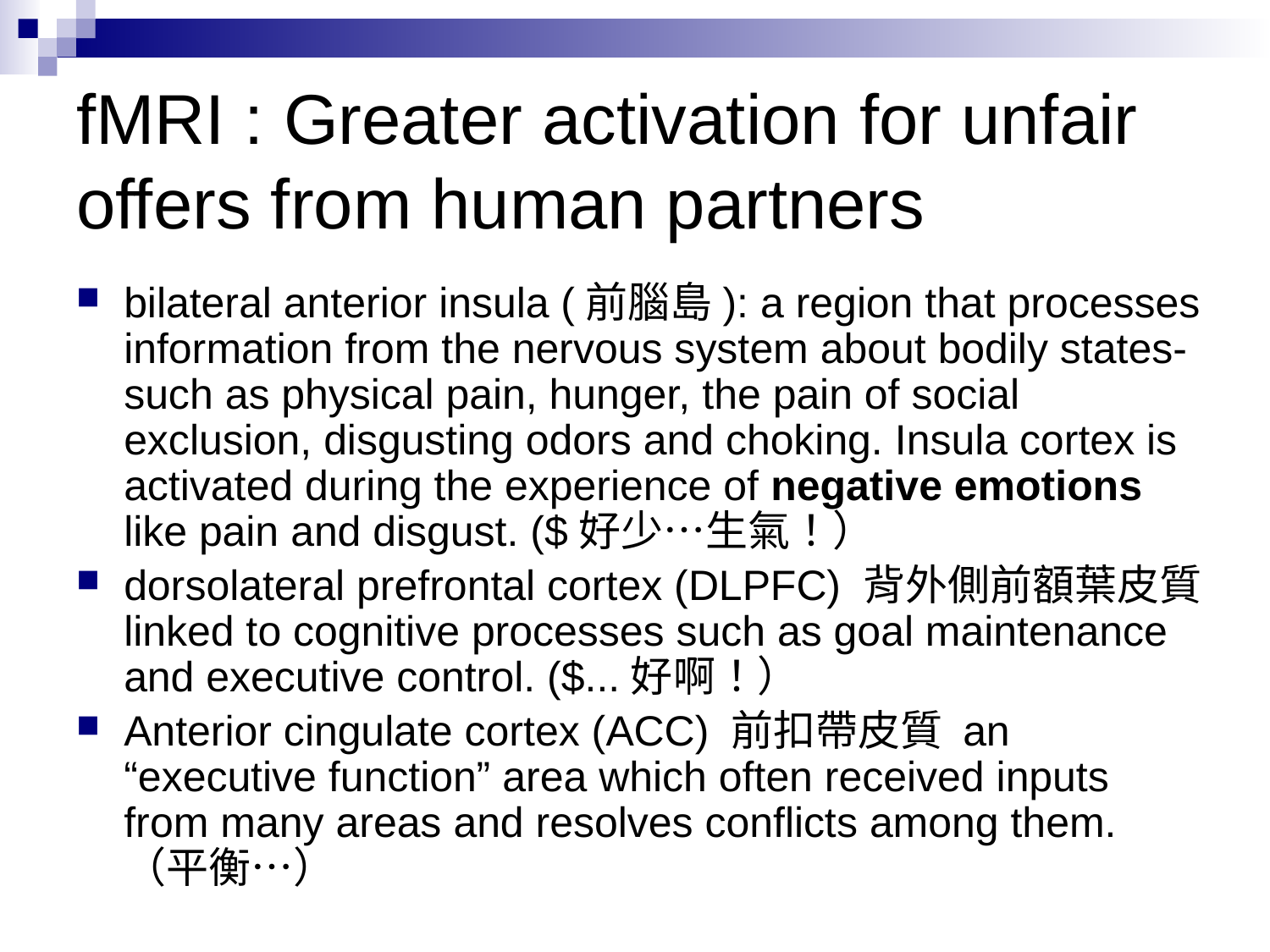

# fMRI : Greater activation for unfair offers from human partners
bilateral anterior insula (前腦島): a region that processes information from the nervous system about bodily states-such as physical pain, hunger, the pain of social exclusion, disgusting odors and choking. Insula cortex is activated during the experience of negative emotions like pain and disgust. ($好少…生氣！）
dorsolateral prefrontal cortex (DLPFC) 背外側前額葉皮質 linked to cognitive processes such as goal maintenance and executive control. ($...好啊！）
Anterior cingulate cortex (ACC) 前扣帶皮質 an “executive function” area which often received inputs from many areas and resolves conflicts among them. （平衡…）